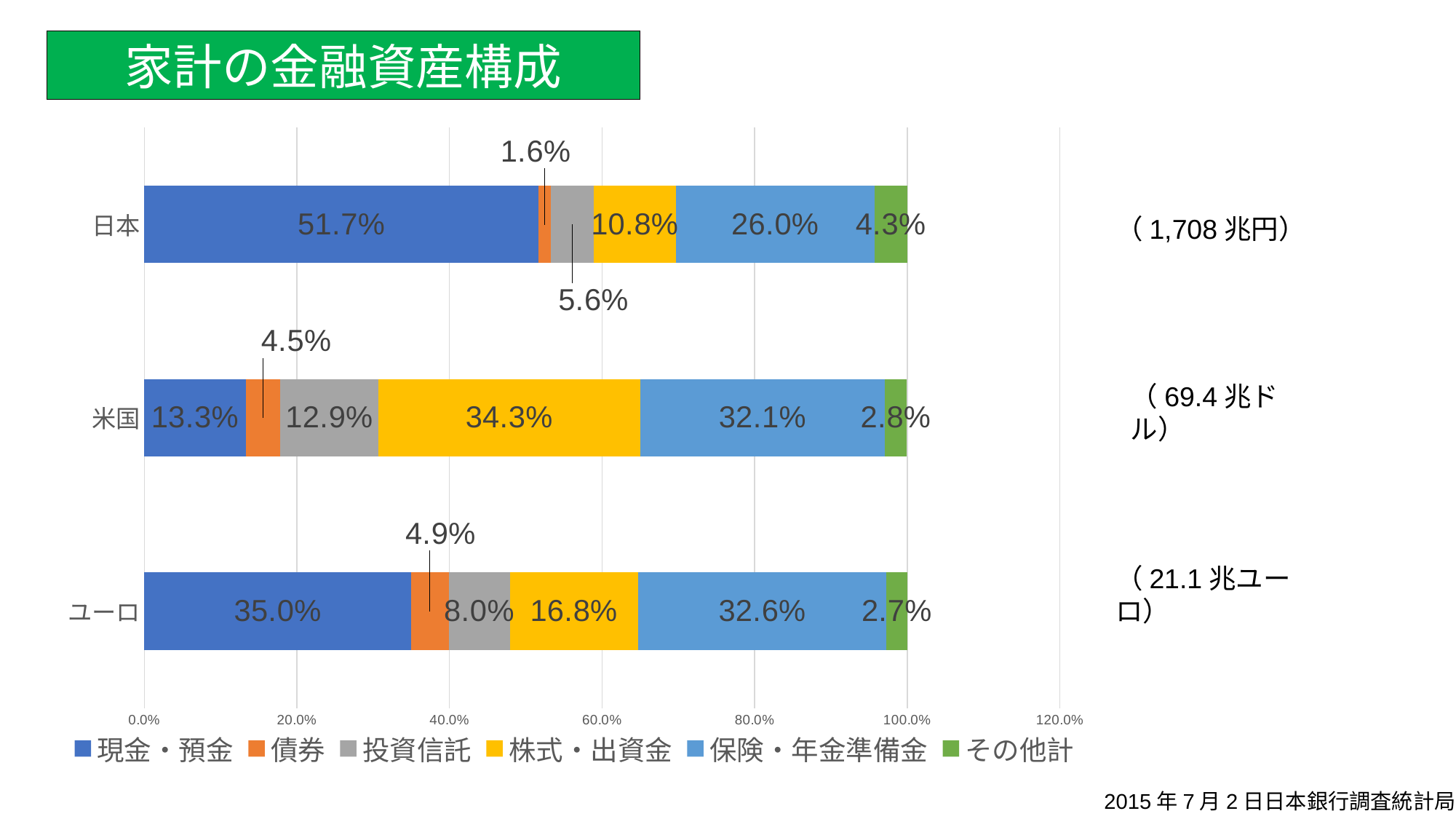

家計の金融資産構成

### Chart

| Category | 現金・預金 | 債券 | 投資信託 | 株式・出資金 | 保険・年金準備金 | その他計 |
|---|---|---|---|---|---|---|
| ユーロ | 0.35 | 0.049 | 0.08 | 0.168 | 0.326 | 0.027 |
| 米国 | 0.133 | 0.045 | 0.129 | 0.343 | 0.321 | 0.028 |
| 日本 | 0.517 | 0.016 | 0.056 | 0.108 | 0.26 | 0.043 |
（1,708兆円）
（69.4兆ドル）
（21.1兆ユーロ）
2015年7月2日日本銀行調査統計局